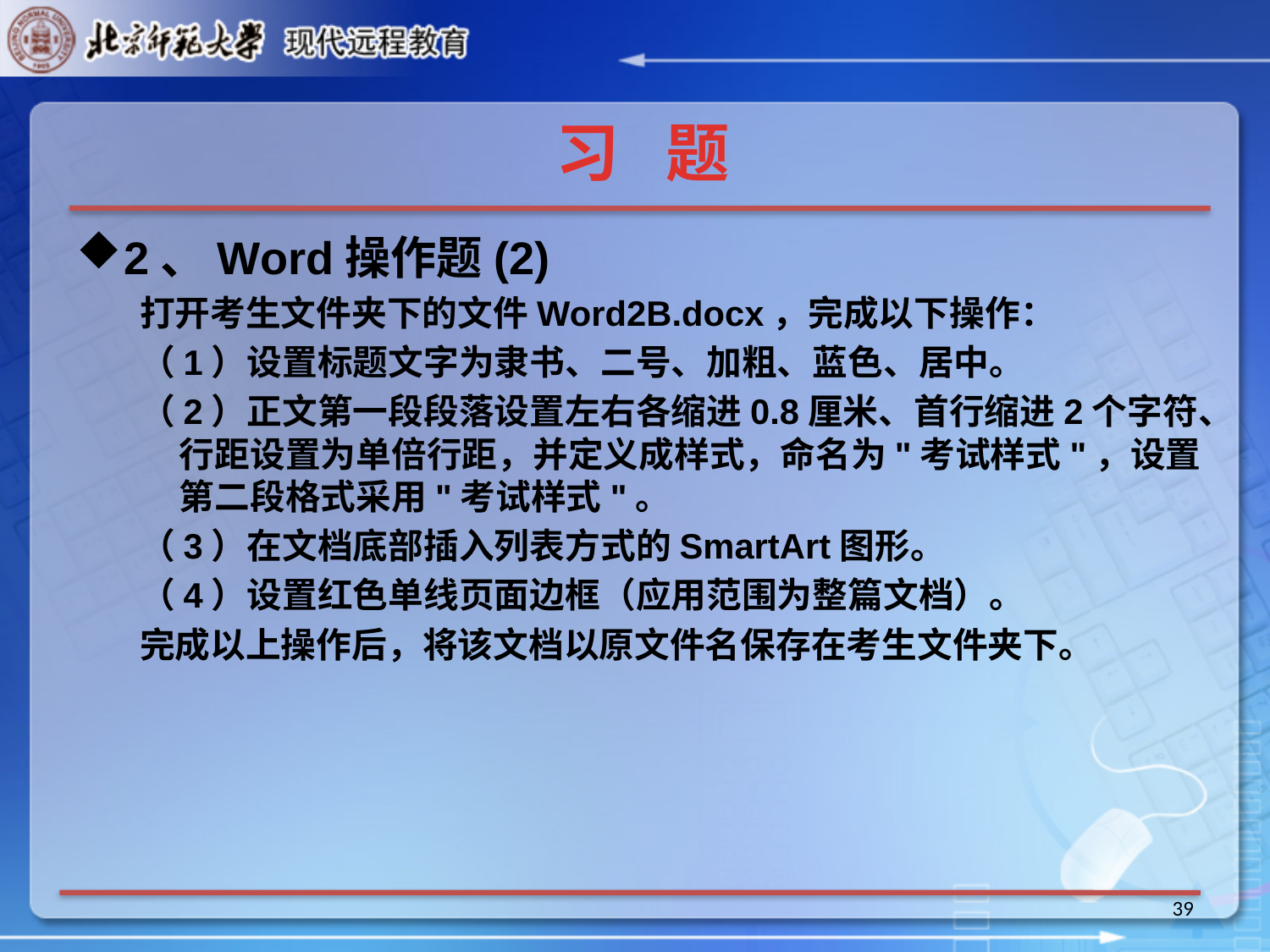

# 习   题
2、Word操作题(2)
打开考生文件夹下的文件Word2B.docx，完成以下操作：
（1）设置标题文字为隶书、二号、加粗、蓝色、居中。
（2）正文第一段段落设置左右各缩进0.8厘米、首行缩进2个字符、行距设置为单倍行距，并定义成样式，命名为"考试样式"，设置第二段格式采用"考试样式"。
（3）在文档底部插入列表方式的SmartArt图形。
（4）设置红色单线页面边框（应用范围为整篇文档）。
完成以上操作后，将该文档以原文件名保存在考生文件夹下。
39